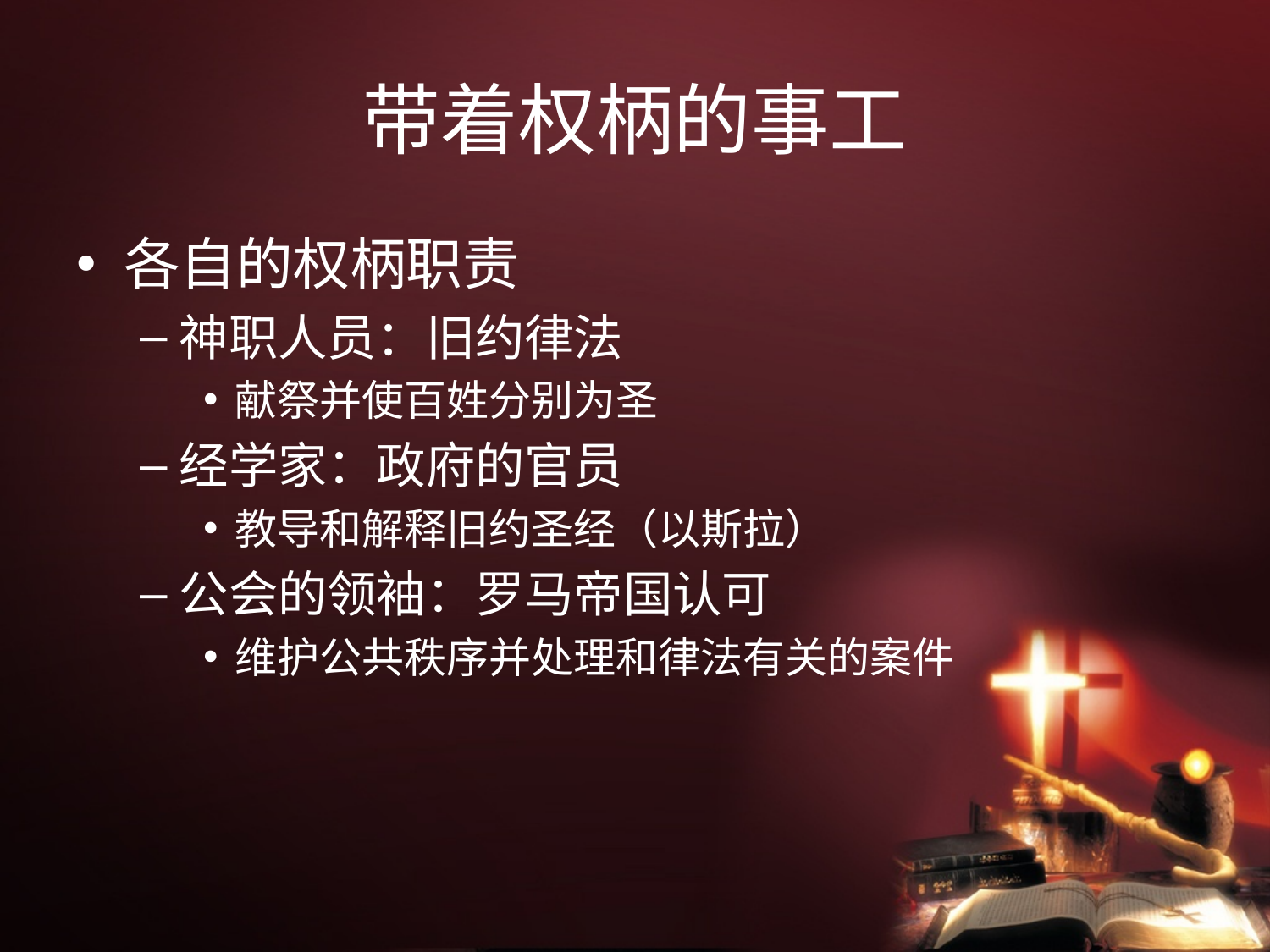

# 带着权柄的事工
各自的权柄职责
神职人员：旧约律法
献祭并使百姓分别为圣
经学家：政府的官员
教导和解释旧约圣经（以斯拉）
公会的领袖：罗马帝国认可
维护公共秩序并处理和律法有关的案件